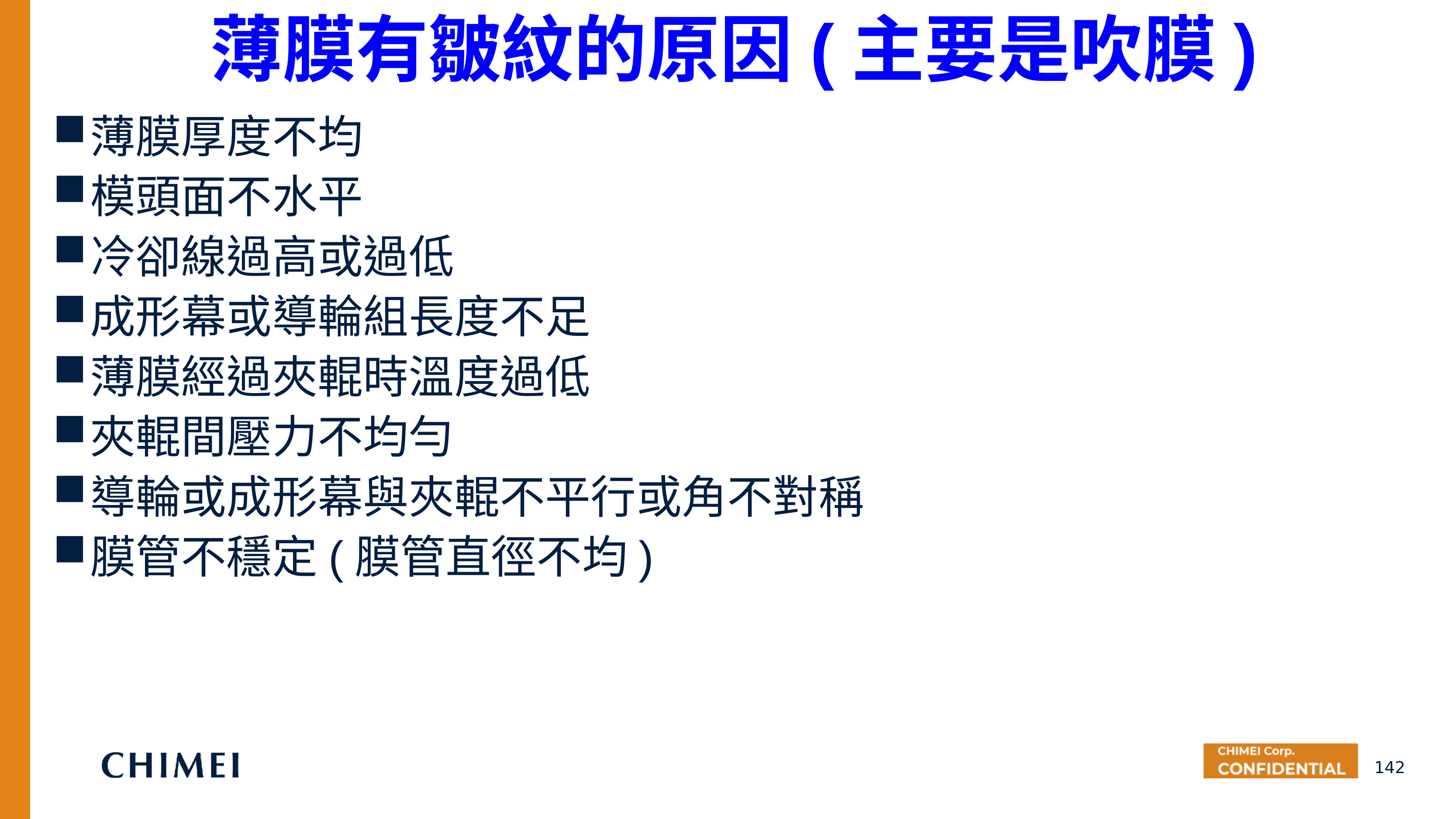

薄膜有皺紋的原因(主要是吹膜)
薄膜厚度不均
模頭面不水平
冷卻線過高或過低
成形幕或導輪組長度不足
薄膜經過夾輥時溫度過低
夾輥間壓力不均勻
導輪或成形幕與夾輥不平行或角不對稱
膜管不穩定(膜管直徑不均)
142